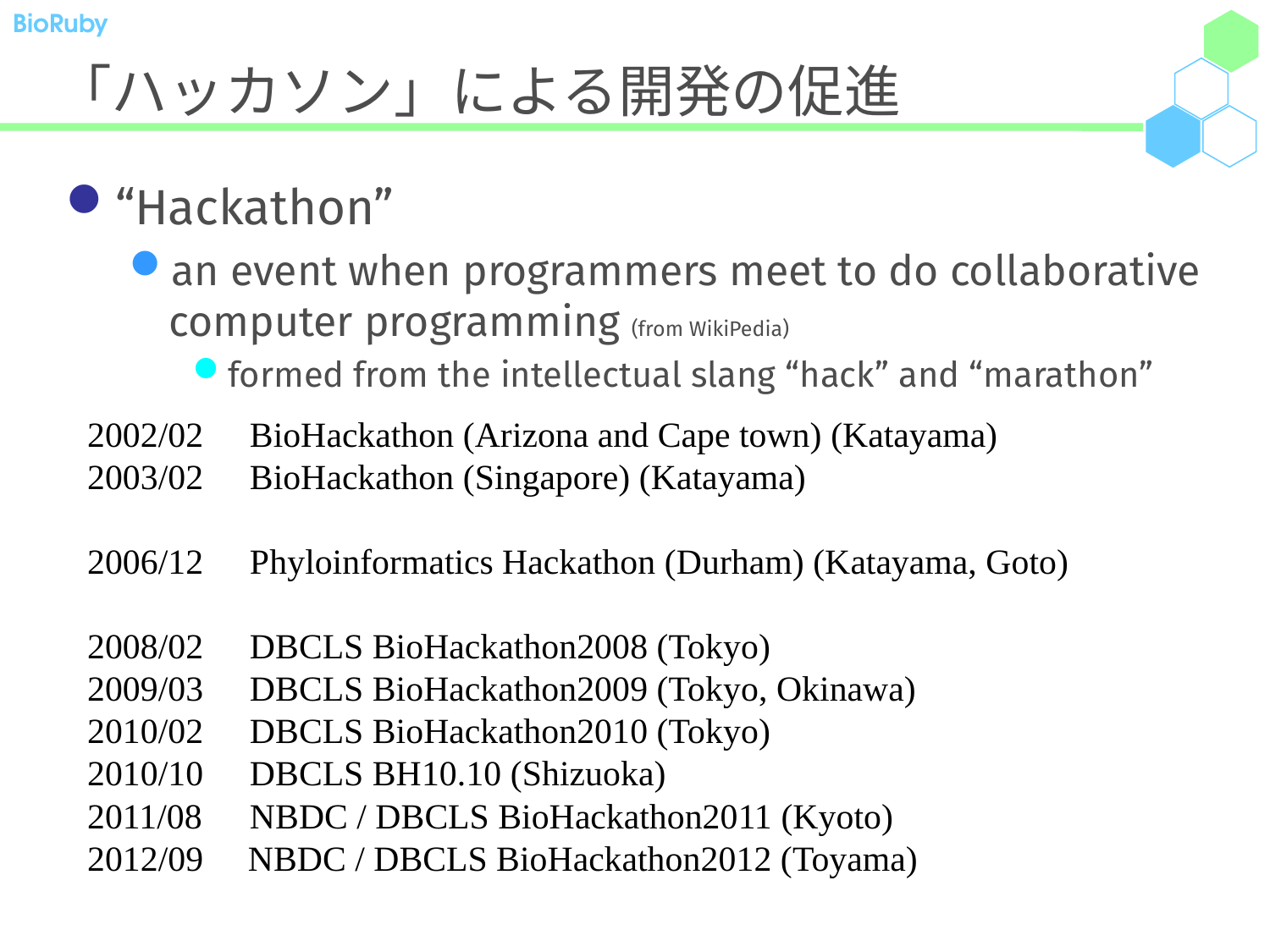

# 「ハッカソン」による開発の促進
“Hackathon”
an event when programmers meet to do collaborative computer programming (from WikiPedia)
formed from the intellectual slang “hack” and “marathon”
2002/02	    BioHackathon (Arizona and Cape town) (Katayama)
2003/02	    BioHackathon (Singapore) (Katayama)

2006/12	    Phyloinformatics Hackathon (Durham) (Katayama, Goto)

2008/02	    DBCLS BioHackathon2008 (Tokyo)
2009/03	    DBCLS BioHackathon2009 (Tokyo, Okinawa)
2010/02	    DBCLS BioHackathon2010 (Tokyo)
2010/10	    DBCLS BH10.10 (Shizuoka)
2011/08	    NBDC / DBCLS BioHackathon2011 (Kyoto)
2012/09     NBDC / DBCLS BioHackathon2012 (Toyama)